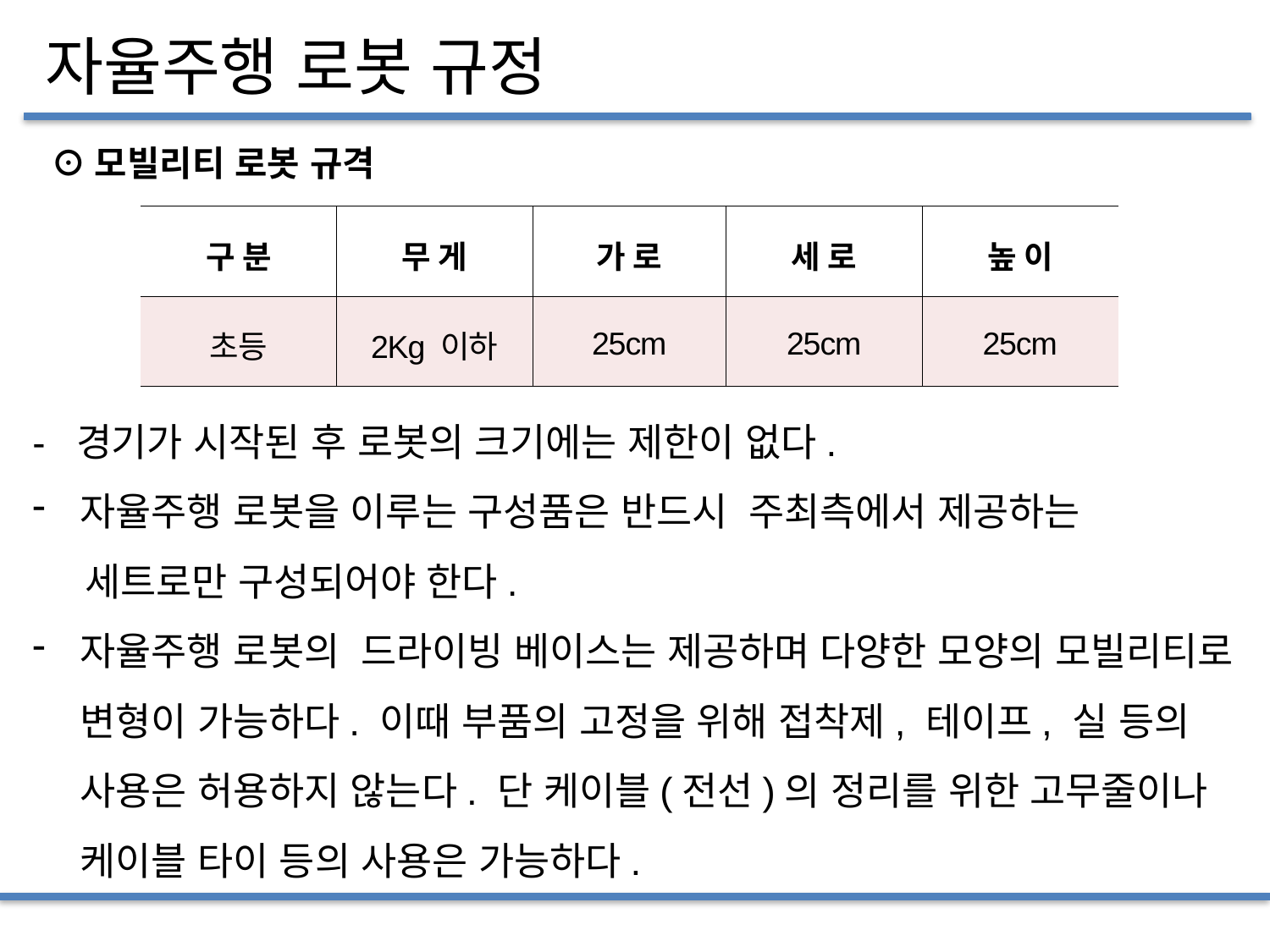

자율주행 로봇 규정

⊙모빌리티 로봇 규격
| 구 분 | 무 게 | 가 로 | 세 로 | 높 이 |
| --- | --- | --- | --- | --- |
| 초등 | 2Kg 이하 | 25cm | 25cm | 25cm |
-  경기가 시작된 후 로봇의 크기에는 제한이 없다.
자율주행 로봇을 이루는 구성품은 반드시  주최측에서 제공하는
    세트로만 구성되어야 한다.
자율주행 로봇의  드라이빙 베이스는 제공하며 다양한 모양의 모빌리티로 변형이 가능하다. 이때 부품의 고정을 위해 접착제, 테이프, 실 등의 사용은 허용하지 않는다. 단 케이블(전선)의 정리를 위한 고무줄이나 케이블 타이 등의 사용은 가능하다.